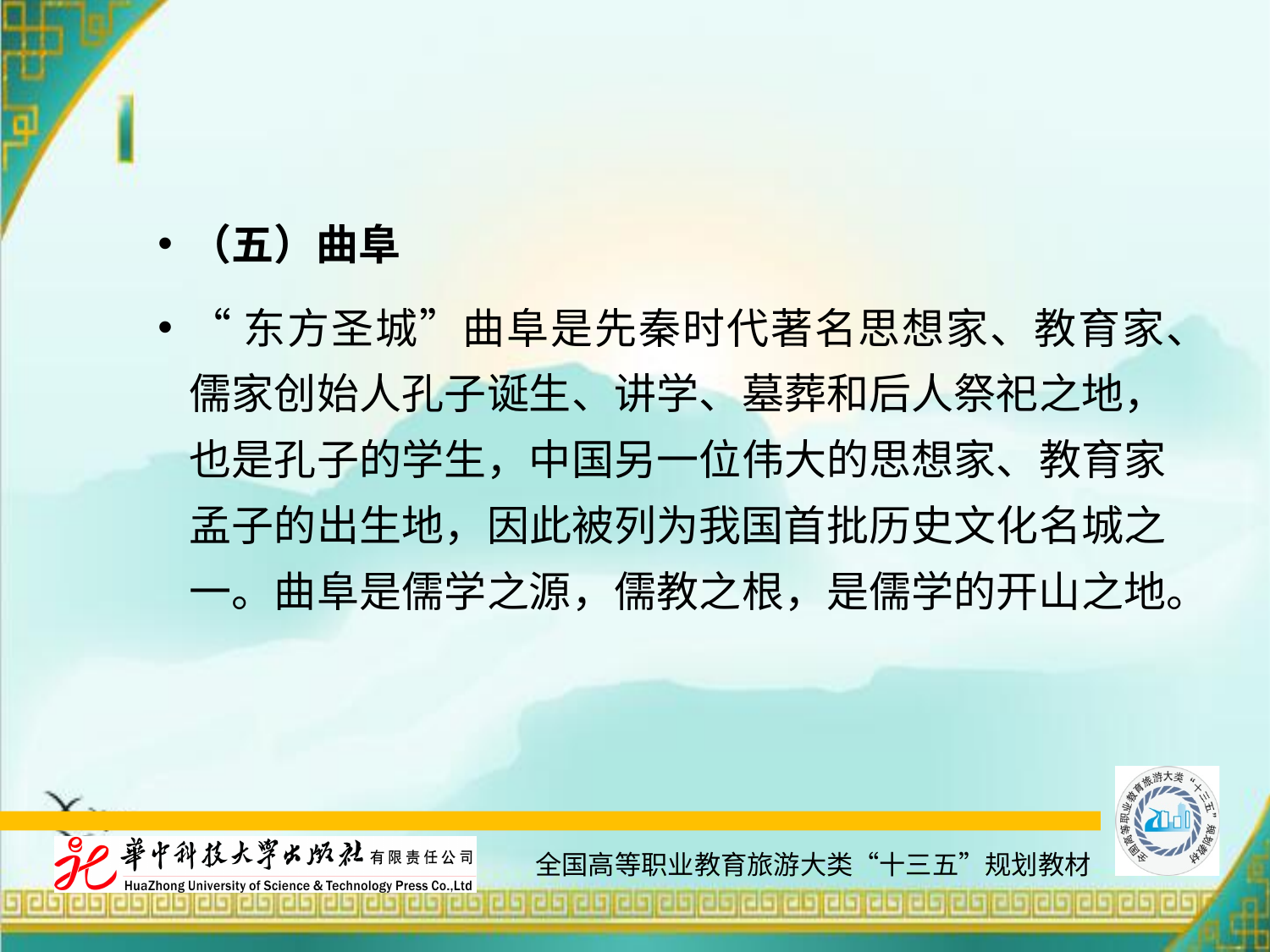

#
（五）曲阜
“东方圣城”曲阜是先秦时代著名思想家、教育家、儒家创始人孔子诞生、讲学、墓葬和后人祭祀之地，也是孔子的学生，中国另一位伟大的思想家、教育家孟子的出生地，因此被列为我国首批历史文化名城之一。曲阜是儒学之源，儒教之根，是儒学的开山之地。